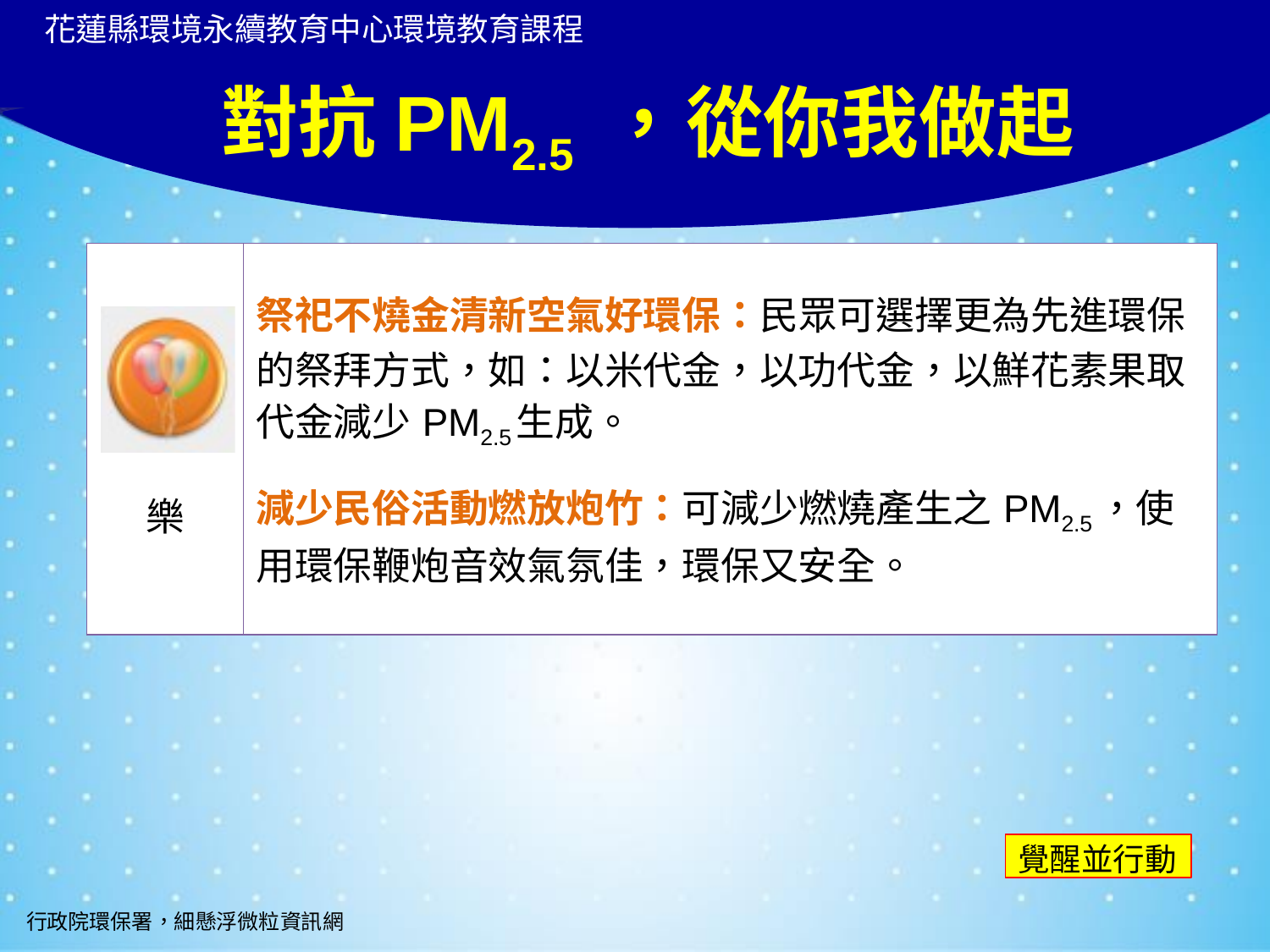

# 對抗PM2.5 ，從你我做起
| 樂 | 祭祀不燒金清新空氣好環保：民眾可選擇更為先進環保的祭拜方式，如：以米代金，以功代金，以鮮花素果取代金減少PM2.5生成。 減少民俗活動燃放炮竹：可減少燃燒產生之PM2.5，使用環保鞭炮音效氣氛佳，環保又安全。 |
| --- | --- |

覺醒並行動
行政院環保署，細懸浮微粒資訊網